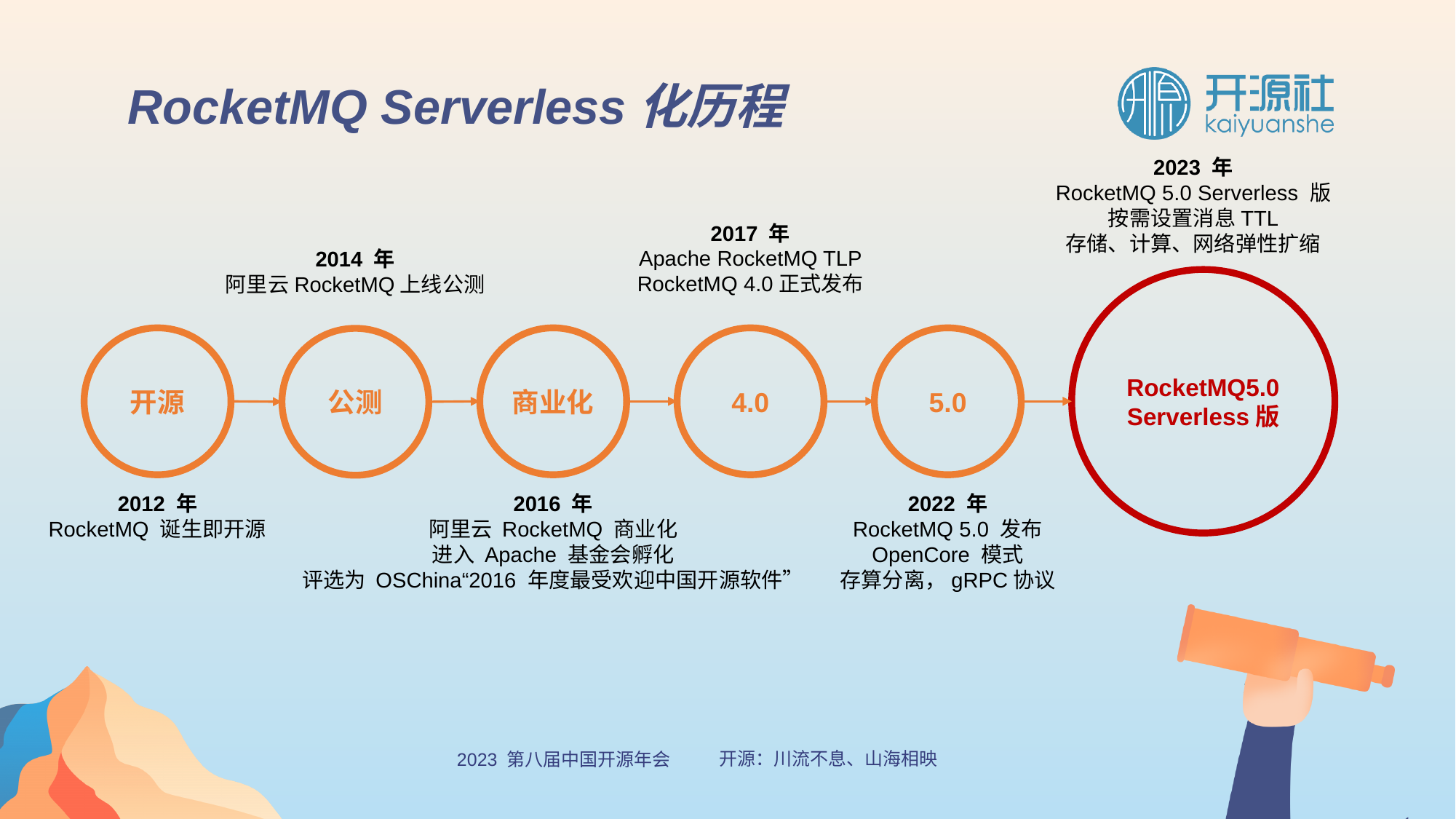

RocketMQ Serverless化历程
2023 年
RocketMQ 5.0 Serverless 版
按需设置消息TTL
存储、计算、网络弹性扩缩
2017 年
Apache RocketMQ TLP
RocketMQ 4.0正式发布
2014 年
阿里云RocketMQ上线公测
RocketMQ5.0
Serverless版
开源
商业化
4.0
5.0
公测
2012 年
RocketMQ 诞生即开源
2016 年
阿里云 RocketMQ 商业化
进入 Apache 基金会孵化
评选为 OSChina“2016 年度最受欢迎中国开源软件”
2022 年
RocketMQ 5.0 发布
OpenCore 模式
存算分离，gRPC协议